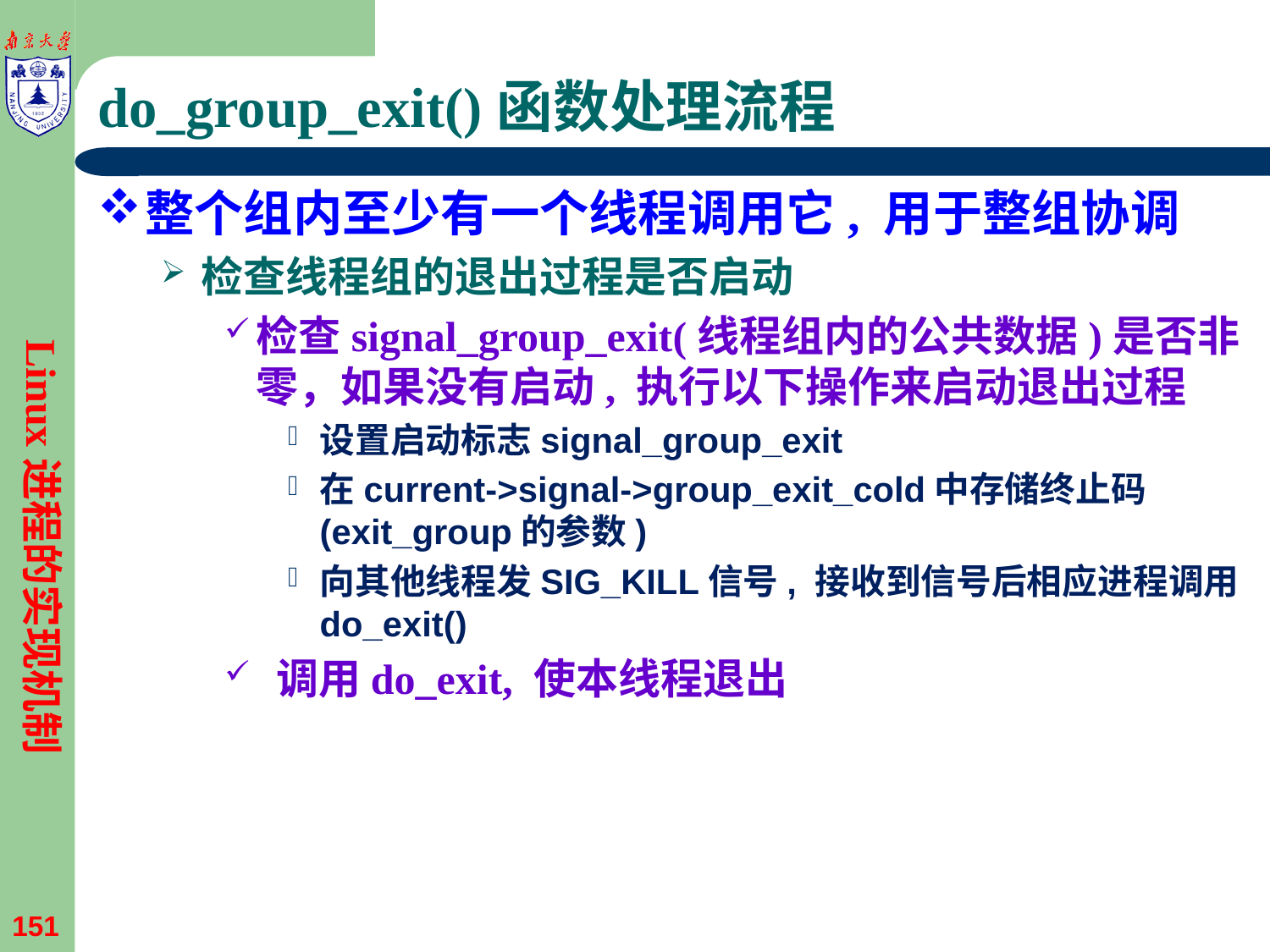

# do_group_exit()函数处理流程
整个组内至少有一个线程调用它, 用于整组协调
检查线程组的退出过程是否启动
检查signal_group_exit(线程组内的公共数据)是否非零，如果没有启动, 执行以下操作来启动退出过程
设置启动标志signal_group_exit
在current->signal->group_exit_cold中存储终止码(exit_group的参数)
向其他线程发SIG_KILL信号, 接收到信号后相应进程调用do_exit()
 调用do_exit, 使本线程退出
Linux进程的实现机制
151